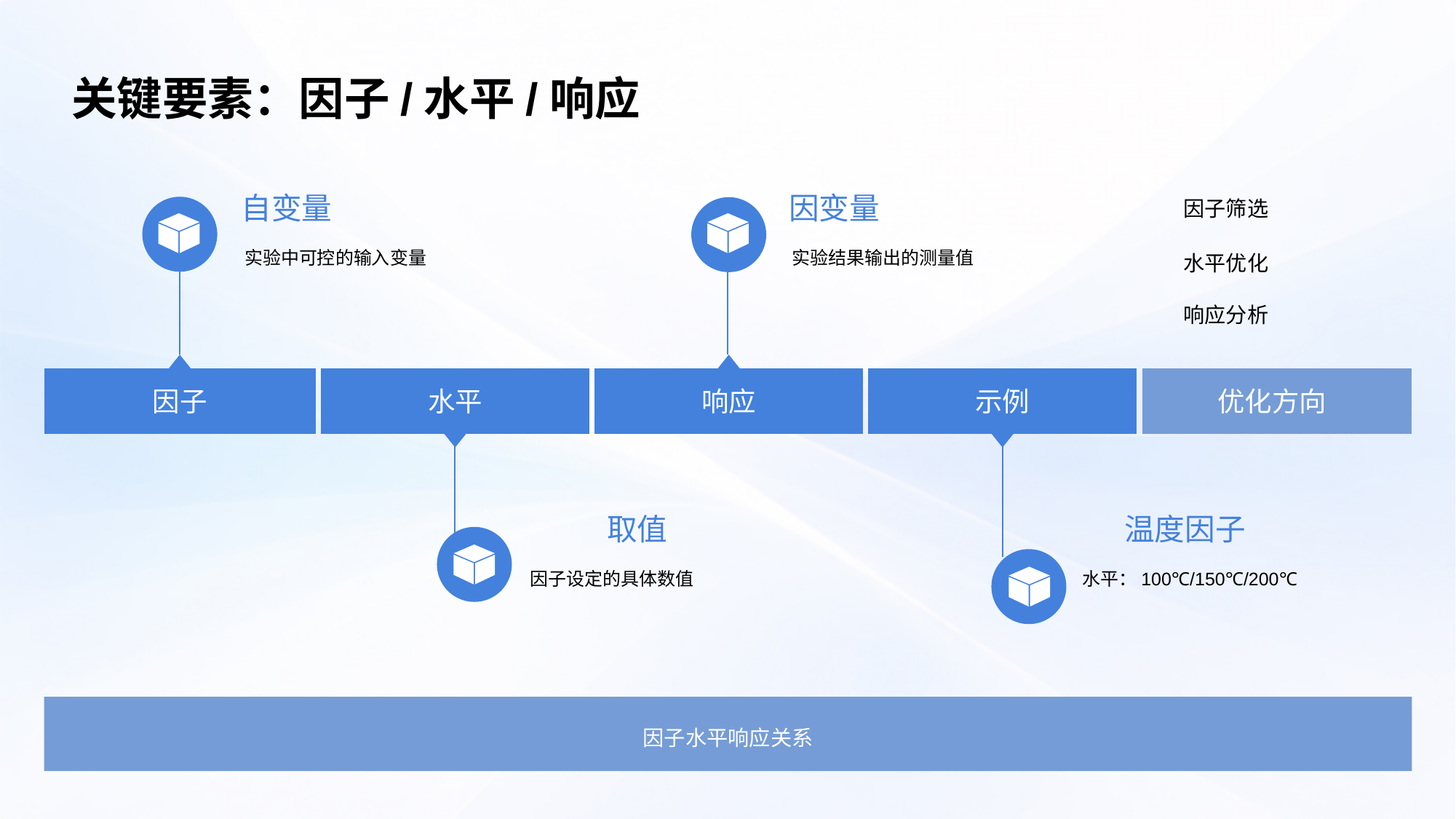

关键要素：因子/水平/响应
自变量
因变量
因子筛选

实验中可控的输入变量
实验结果输出的测量值
水平优化
响应分析

因子
水平
响应
示例
优化方向

取值
温度因子

因子设定的具体数值
水平：100℃/150℃/200℃

因子水平响应关系